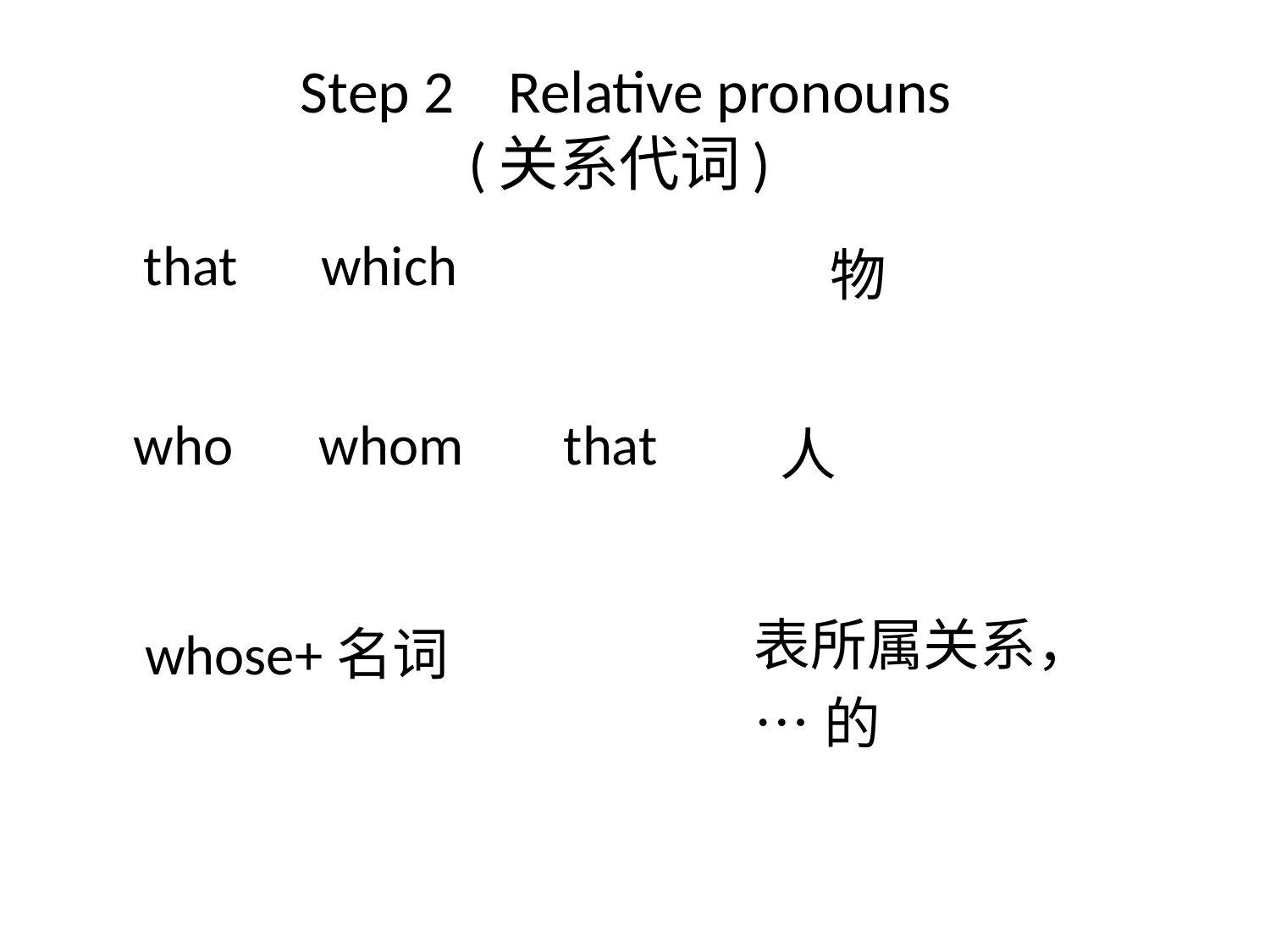

# Step 2    Relative pronouns (关系代词)
 that
which
物
 who
whom
 that
人
表所属关系，
…的
whose+名词